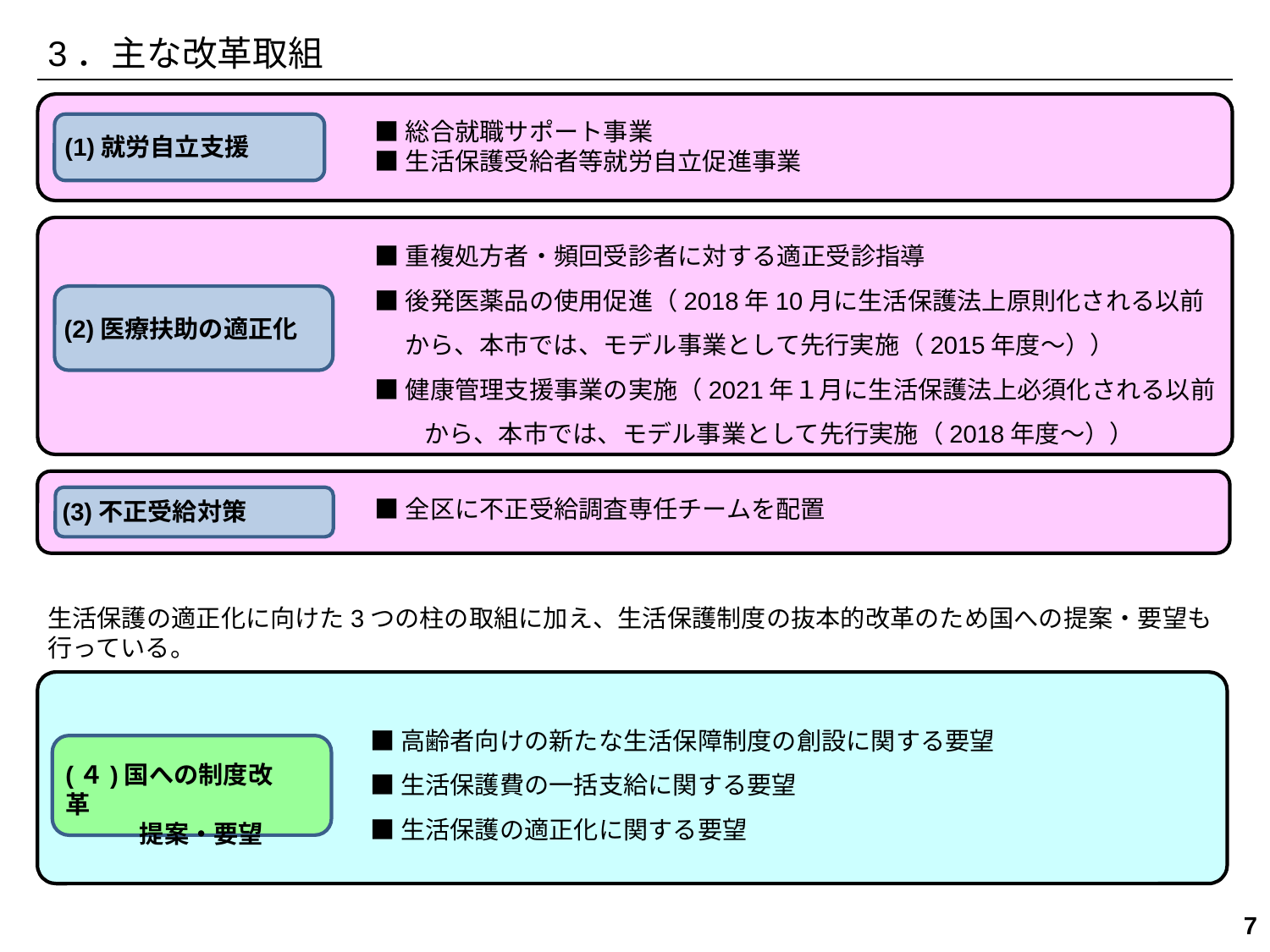

3．主な改革取組

(1)就労自立支援
■総合就職サポート事業
■生活保護受給者等就労自立促進事業

(2)医療扶助の適正化
■重複処方者・頻回受診者に対する適正受診指導
■後発医薬品の使用促進（2018年10月に生活保護法上原則化される以前
　 から、本市では、モデル事業として先行実施（2015年度～））
■健康管理支援事業の実施（2021年１月に生活保護法上必須化される以前
　　から、本市では、モデル事業として先行実施（2018年度～））

(3)不正受給対策
■全区に不正受給調査専任チームを配置
生活保護の適正化に向けた3つの柱の取組に加え、生活保護制度の抜本的改革のため国への提案・要望も行っている。

(４)国への制度改革
　　　提案・要望
■高齢者向けの新たな生活保障制度の創設に関する要望
■生活保護費の一括支給に関する要望
■生活保護の適正化に関する要望
7